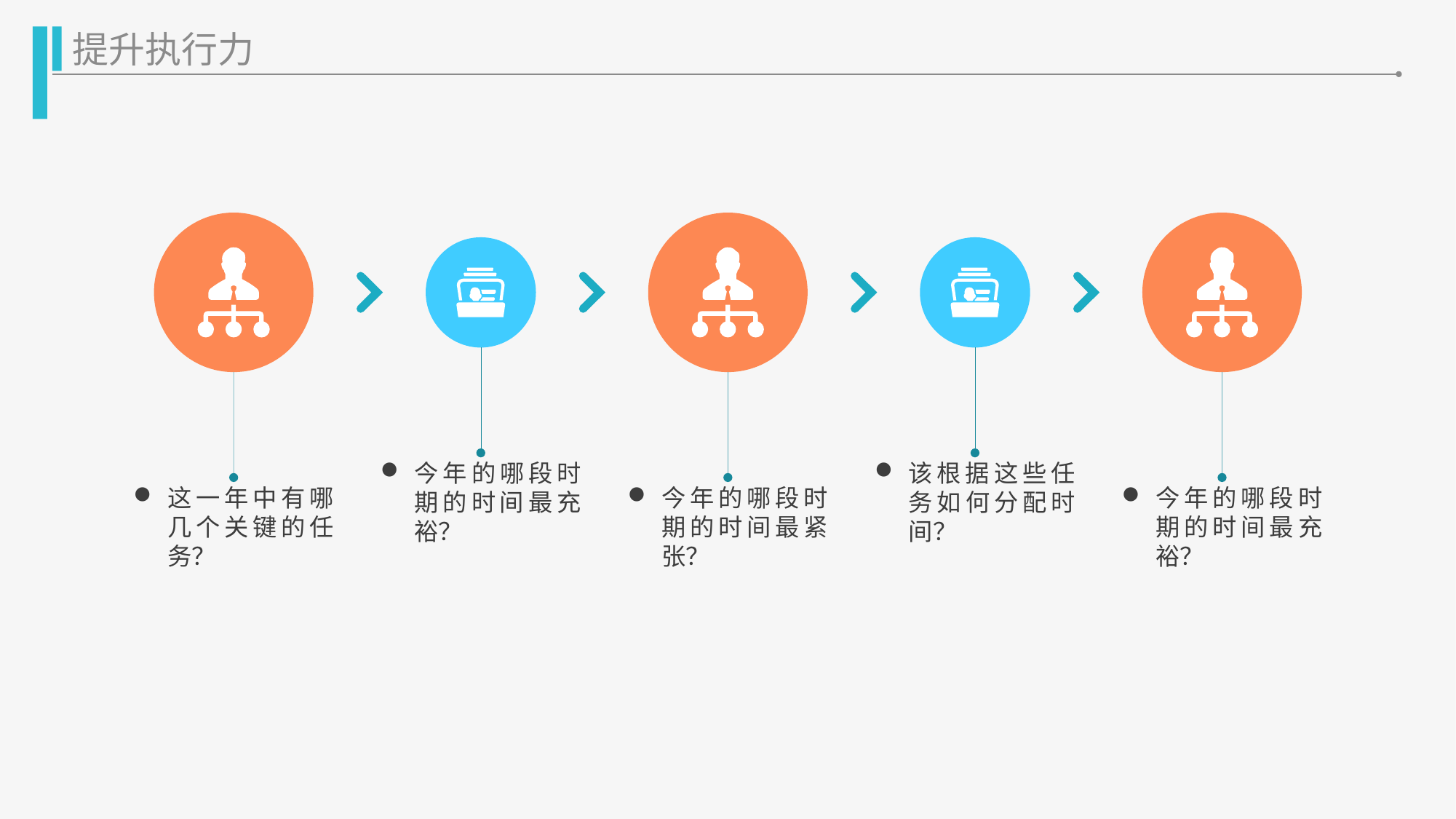

提升执行力

今年的哪段时期的时间最充裕？
该根据这些任务如何分配时间？
这一年中有哪几个关键的任务？
今年的哪段时期的时间最紧张？
今年的哪段时期的时间最充裕？